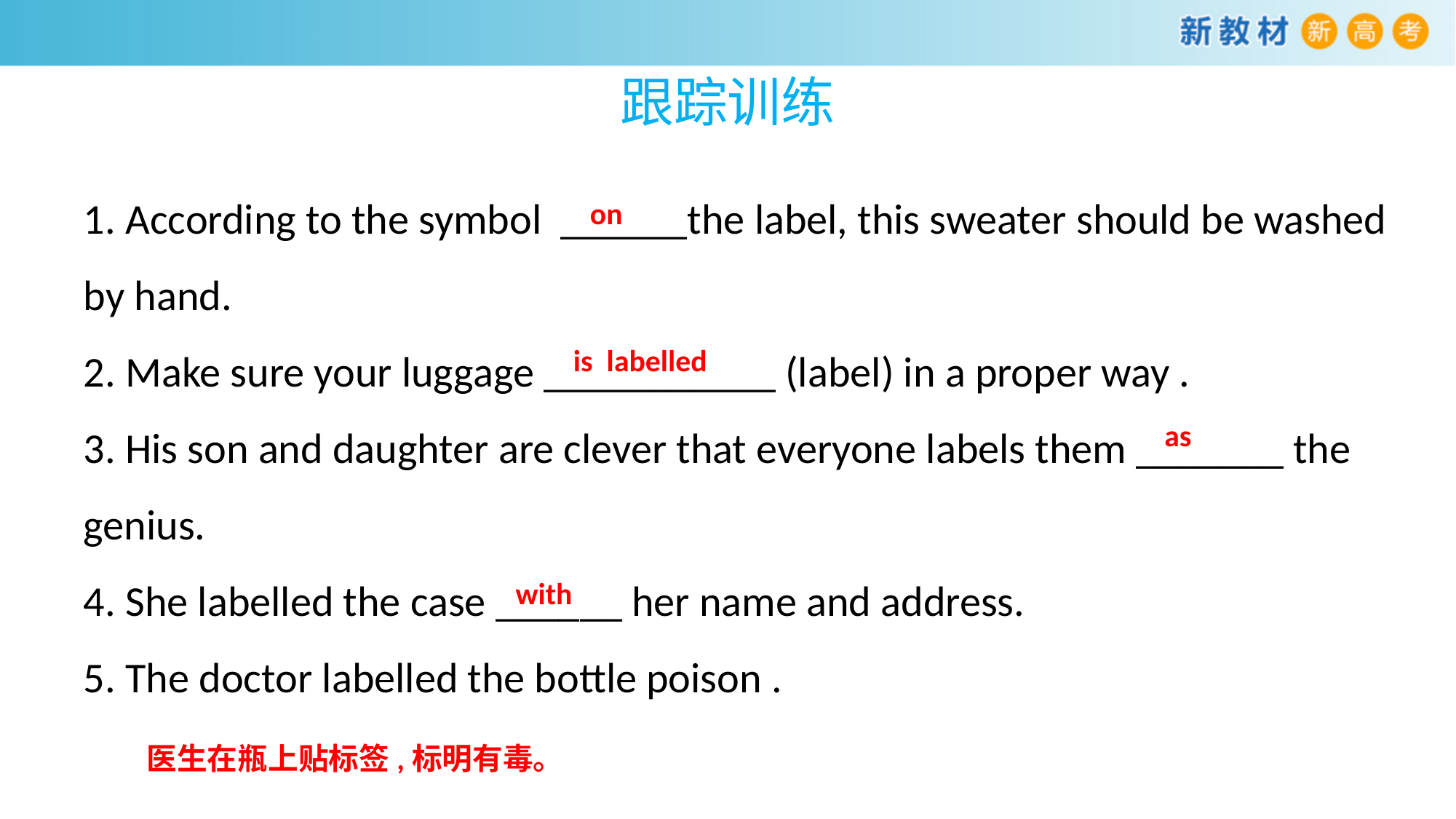

# 跟踪训练
1. According to the symbol  ______the label, this sweater should be washed by hand.
2. Make sure your luggage ___________ (label) in a proper way .
3. His son and daughter are clever that everyone labels them _______ the genius.
4. She labelled the case ______ her name and address.
5. The doctor labelled the bottle poison .

on
 is  labelled
 as
with
医生在瓶上贴标签,标明有毒。